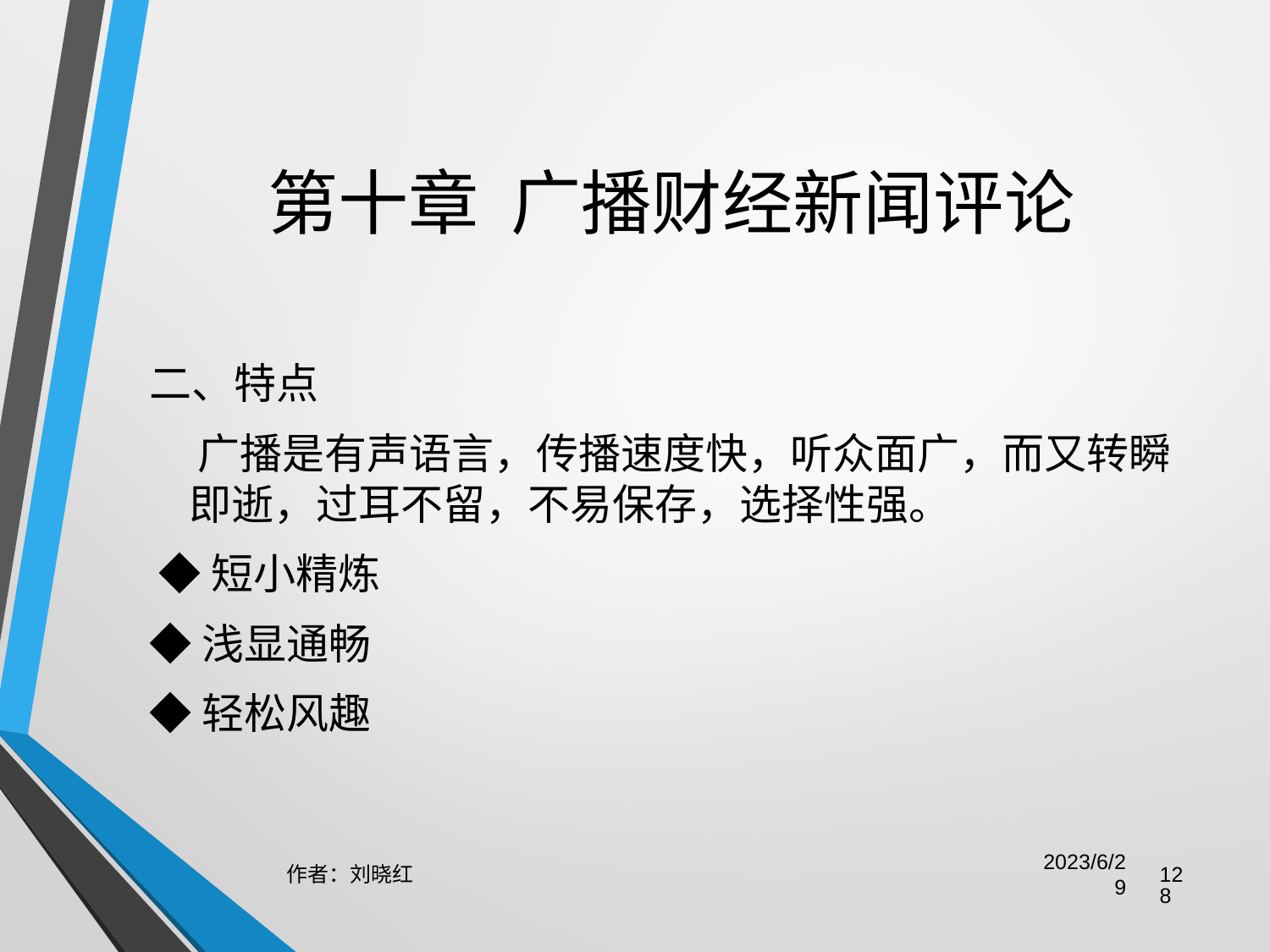

# 第十章  广播财经新闻评论
二、特点
    广播是有声语言，传播速度快，听众面广，而又转瞬即逝，过耳不留，不易保存，选择性强。
 ◆短小精炼
◆浅显通畅
◆轻松风趣
作者：刘晓红
2023/6/29
128